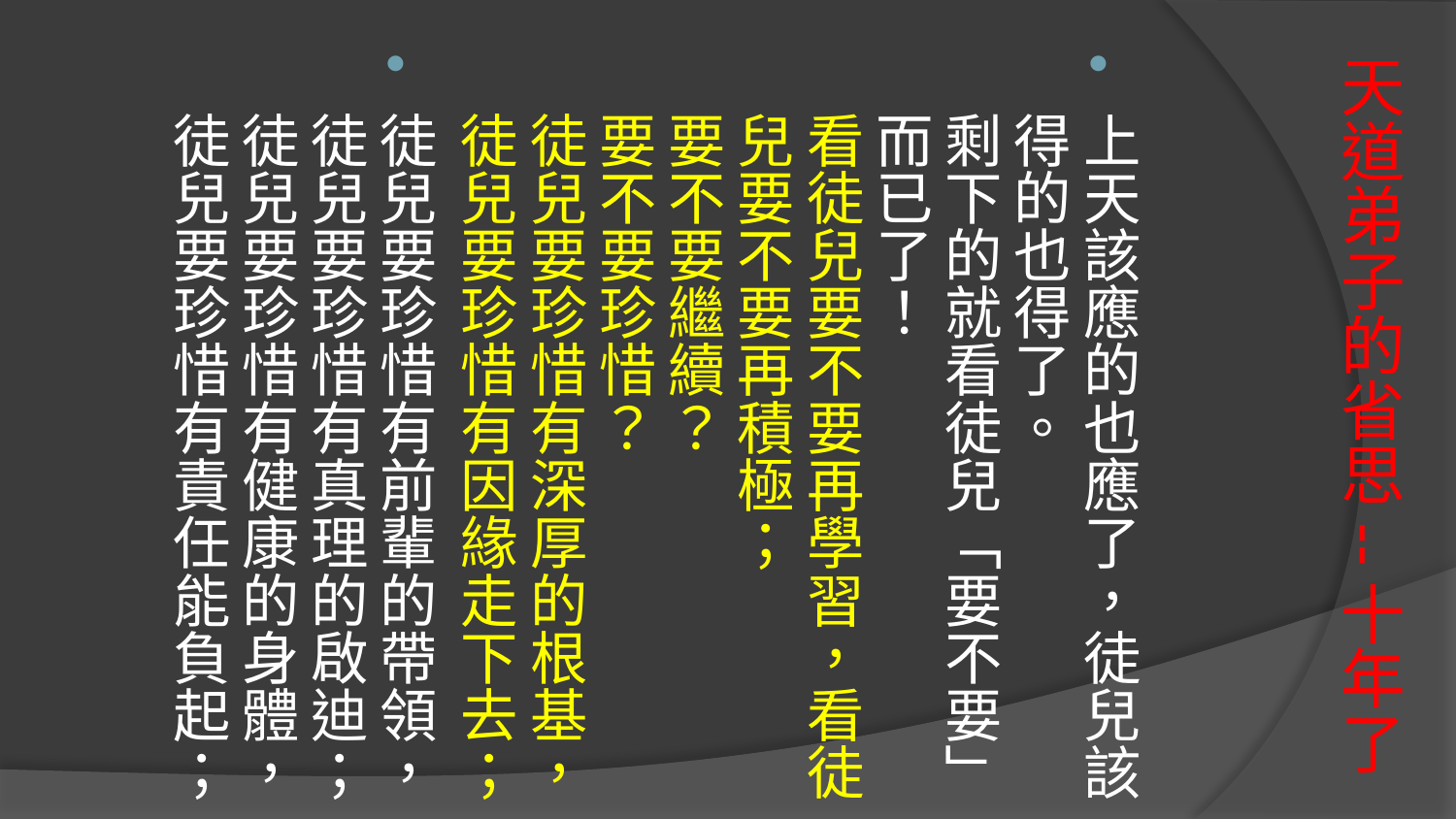

上天該應的也應了，徒兒該得的也得了。
剩下的就看徒兒「要不要」而已了！
看徒兒要不要再學習，看徒兒要不要再積極；
要不要繼續？
要不要珍惜？
徒兒要珍惜有深厚的根基，徒兒要珍惜有因緣走下去；
徒兒要珍惜有前輩的帶領，徒兒要珍惜有真理的啟迪；
徒兒要珍惜有健康的身體，徒兒要珍惜有責任能負起；
# 天道弟子的省思--十年了